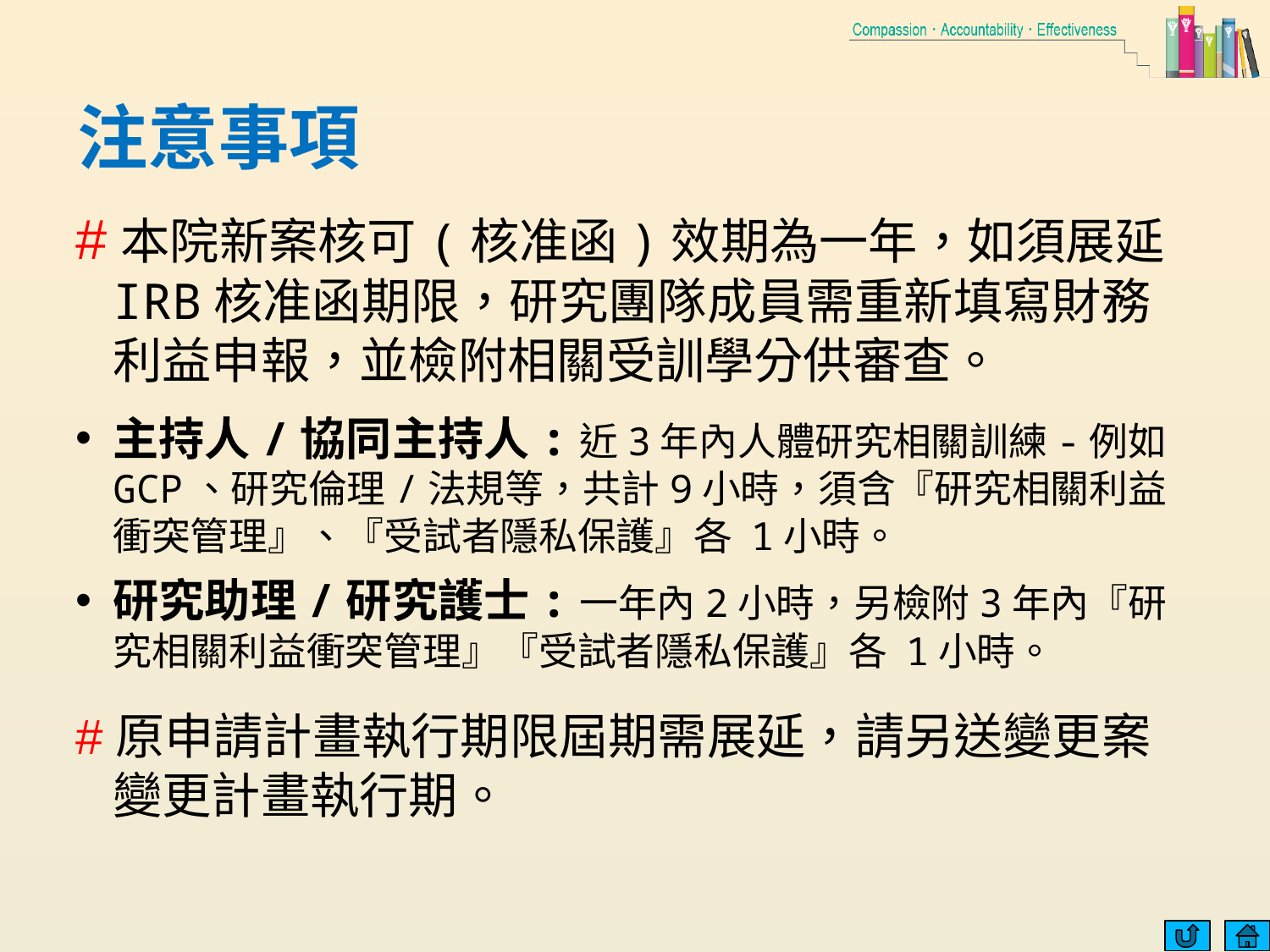

# 注意事項
#本院新案核可(核准函)效期為一年，如須展延IRB核准函期限，研究團隊成員需重新填寫財務利益申報，並檢附相關受訓學分供審查。
主持人/協同主持人:近3年內人體研究相關訓練-例如GCP、研究倫理/法規等，共計9小時，須含『研究相關利益衝突管理』、『受試者隱私保護』各 1小時。
研究助理/研究護士:一年內2小時，另檢附3年內『研究相關利益衝突管理』『受試者隱私保護』各 1小時。
#原申請計畫執行期限屆期需展延，請另送變更案變更計畫執行期。